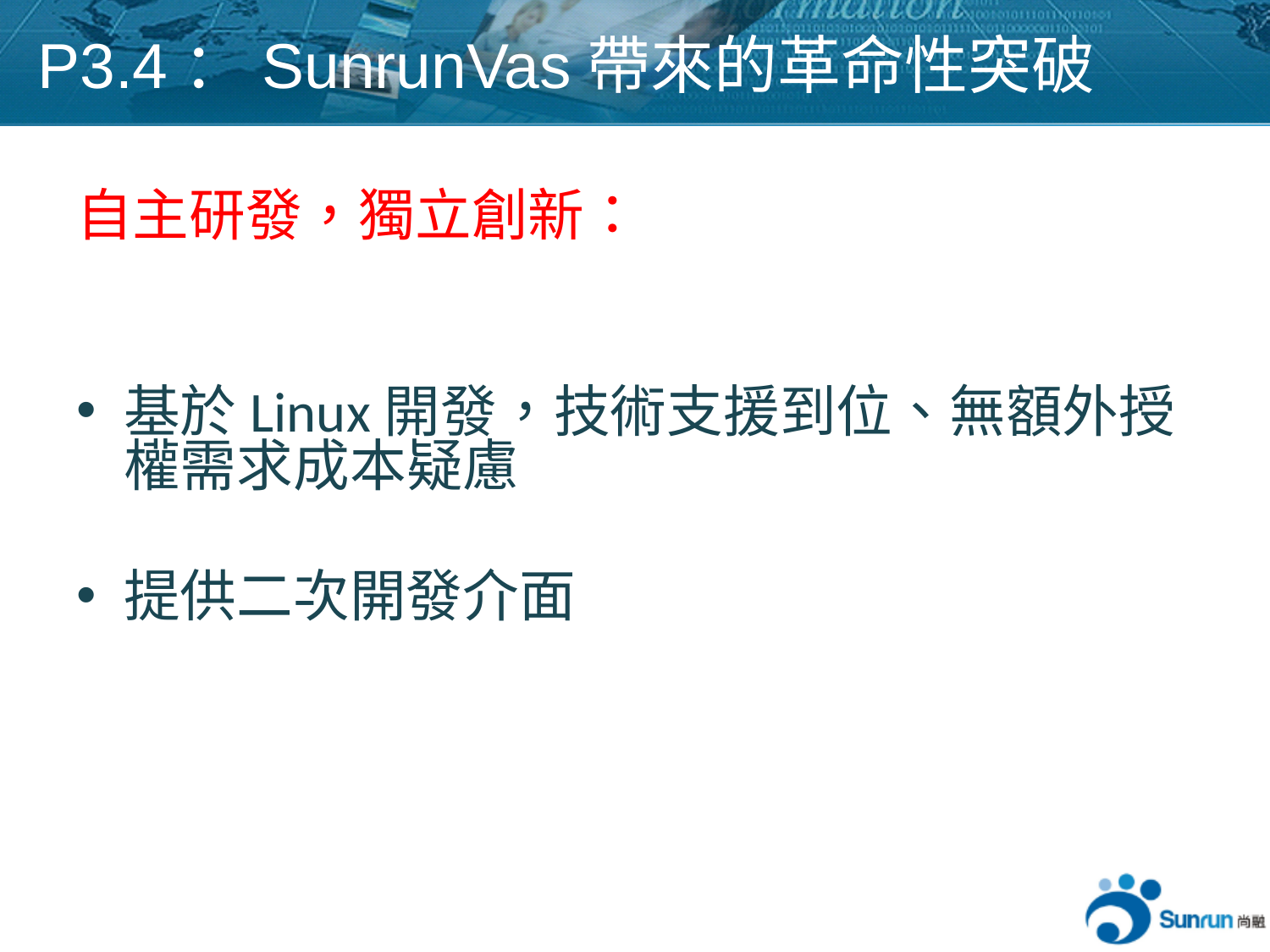

P3.4：SunrunVas帶來的革命性突破
自主研發，獨立創新：

基於Linux開發，技術支援到位、無額外授權需求成本疑慮

提供二次開發介面